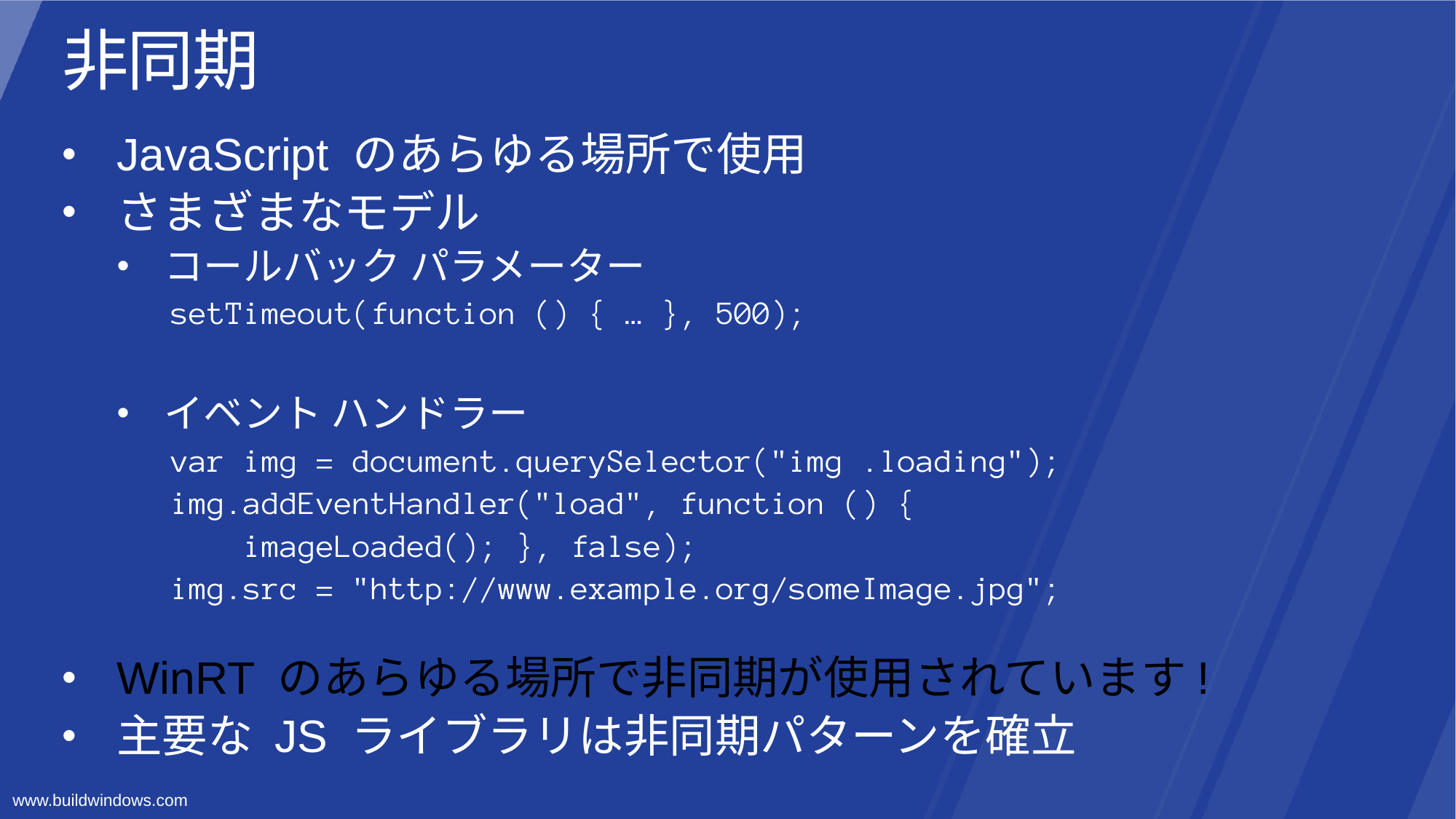

# 非同期
JavaScript のあらゆる場所で使用
さまざまなモデル
コールバック パラメーター
setTimeout(function () { … }, 500);

イベント ハンドラー
var img = document.querySelector("img .loading");
img.addEventHandler("load", function () {
    imageLoaded(); }, false);
img.src = "http://www.example.org/someImage.jpg";

WinRT のあらゆる場所で非同期が使用されています!
主要な JS ライブラリは非同期パターンを確立